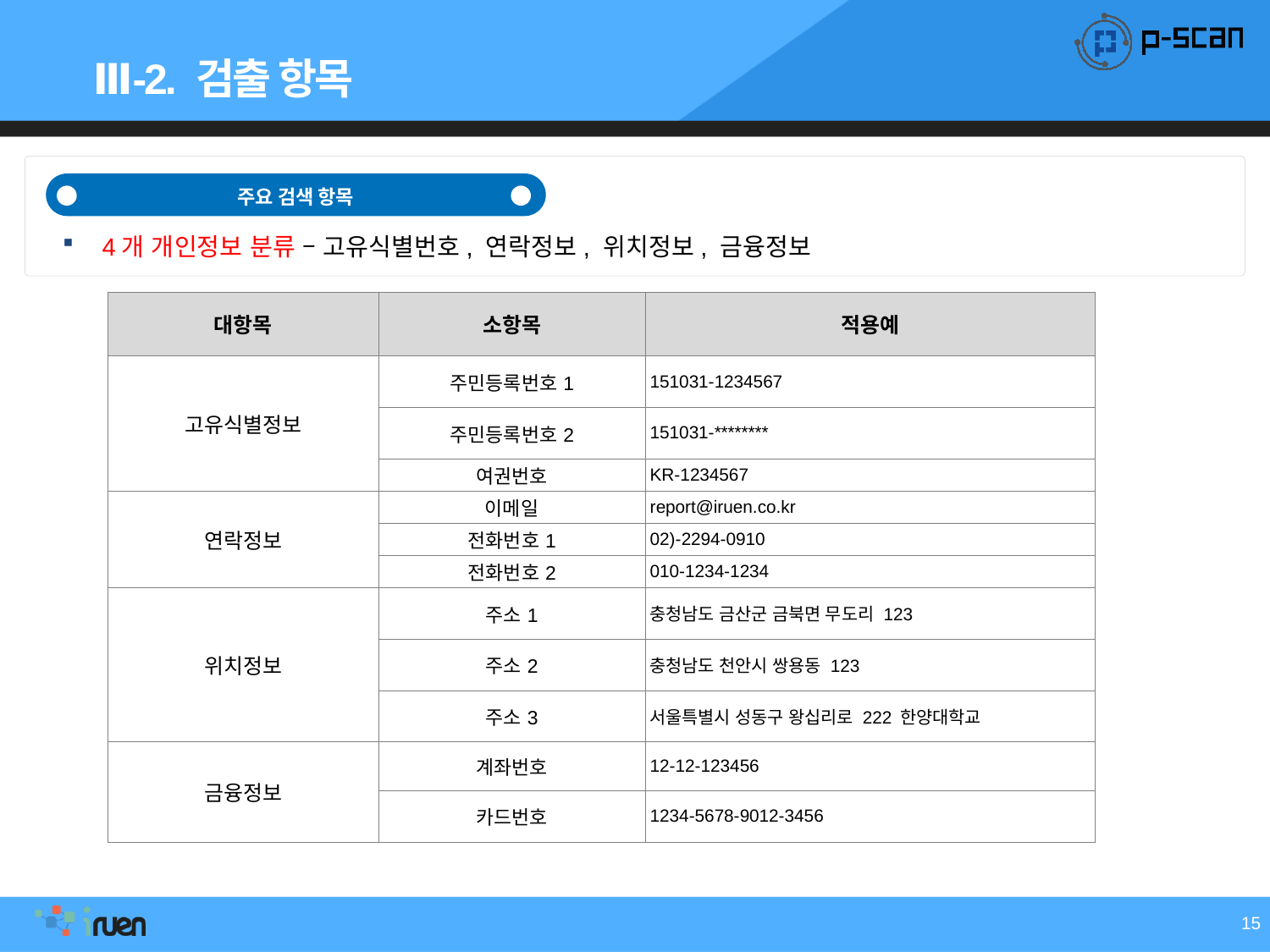

Ⅲ-2. 검출 항목

주요 검색 항목

4개 개인정보 분류 – 고유식별번호, 연락정보, 위치정보, 금융정보
| 대항목 | 소항목 | 적용예 |
| --- | --- | --- |
| 고유식별정보 | 주민등록번호1 | 151031-1234567 |
|  | 주민등록번호2 | 151031-\*\*\*\*\*\*\*\* |
|  | 여권번호 | KR-1234567 |
| 연락정보 | 이메일 | report@iruen.co.kr |
|  | 전화번호1 | 02)-2294-0910 |
|  | 전화번호2 | 010-1234-1234 |
| 위치정보 | 주소1 | 충청남도 금산군 금북면 무도리 123 |
|  | 주소2 | 충청남도 천안시 쌍용동 123 |
|  | 주소3 | 서울특별시 성동구 왕십리로 222 한양대학교 |
| 금융정보 | 계좌번호 | 12-12-123456 |
|  | 카드번호 | 1234-5678-9012-3456 |
15